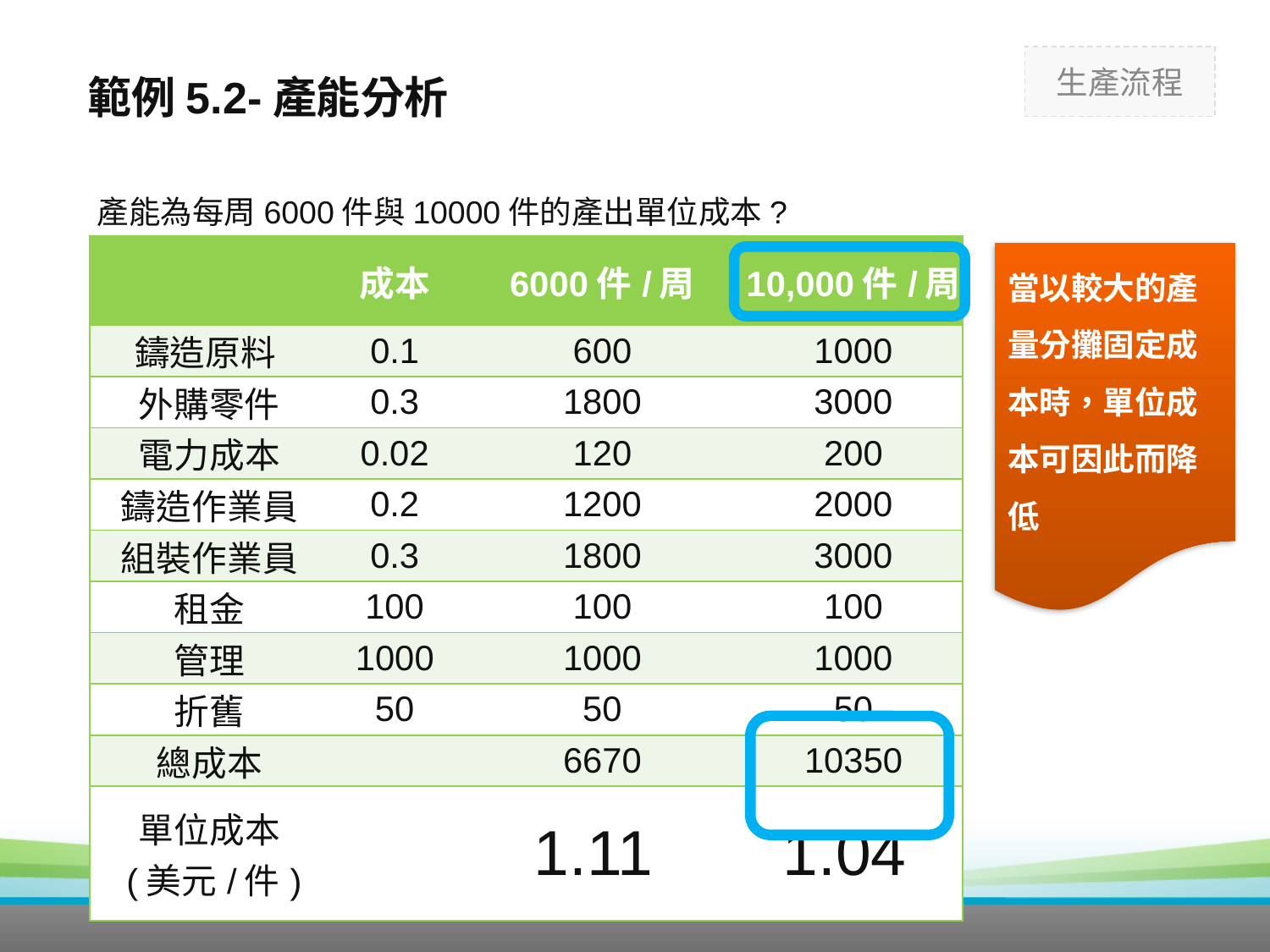

範例5.2-產能分析
產能為每周6000件與10000件的產出單位成本?
|  | 成本 | 6000件/周 | 10,000件/周 |
| --- | --- | --- | --- |
| 鑄造原料 | 0.1 | 600 | 1000 |
| 外購零件 | 0.3 | 1800 | 3000 |
| 電力成本 | 0.02 | 120 | 200 |
| 鑄造作業員 | 0.2 | 1200 | 2000 |
| 組裝作業員 | 0.3 | 1800 | 3000 |
| 租金 | 100 | 100 | 100 |
| 管理 | 1000 | 1000 | 1000 |
| 折舊 | 50 | 50 | 50 |
| 總成本 |  | 6670 | 10350 |
| 單位成本 (美元/件) |  | 1.11 | 1.04 |
當以較大的產量分攤固定成本時，單位成本可因此而降低